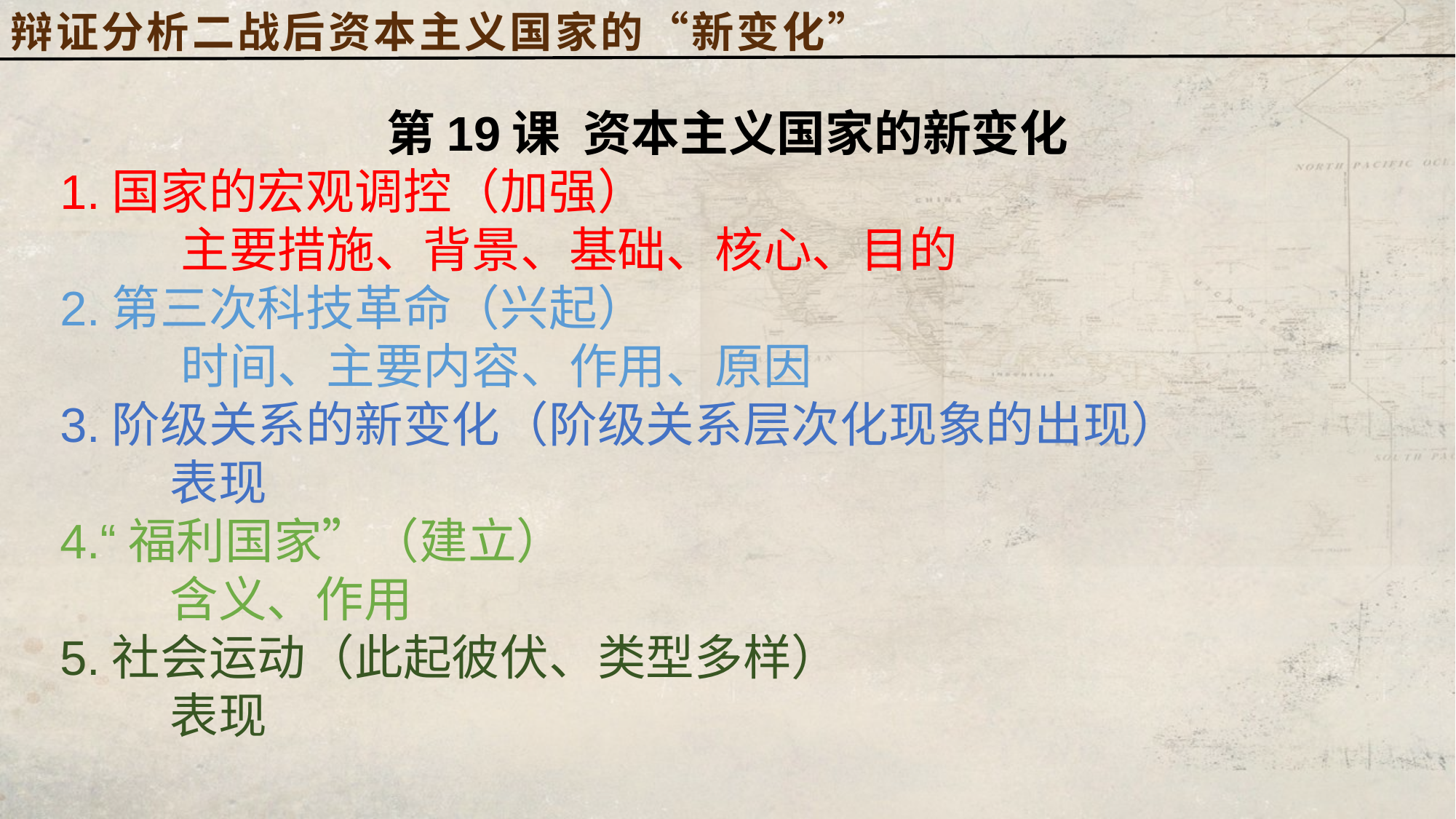

辩证分析二战后资本主义国家的“新变化”
第19课  资本主义国家的新变化
1.国家的宏观调控（加强）
          主要措施、背景、基础、核心、目的
2.第三次科技革命（兴起）
          时间、主要内容、作用、原因
3.阶级关系的新变化（阶级关系层次化现象的出现）
         表现
4.“福利国家”（建立）
         含义、作用
5.社会运动（此起彼伏、类型多样）
         表现